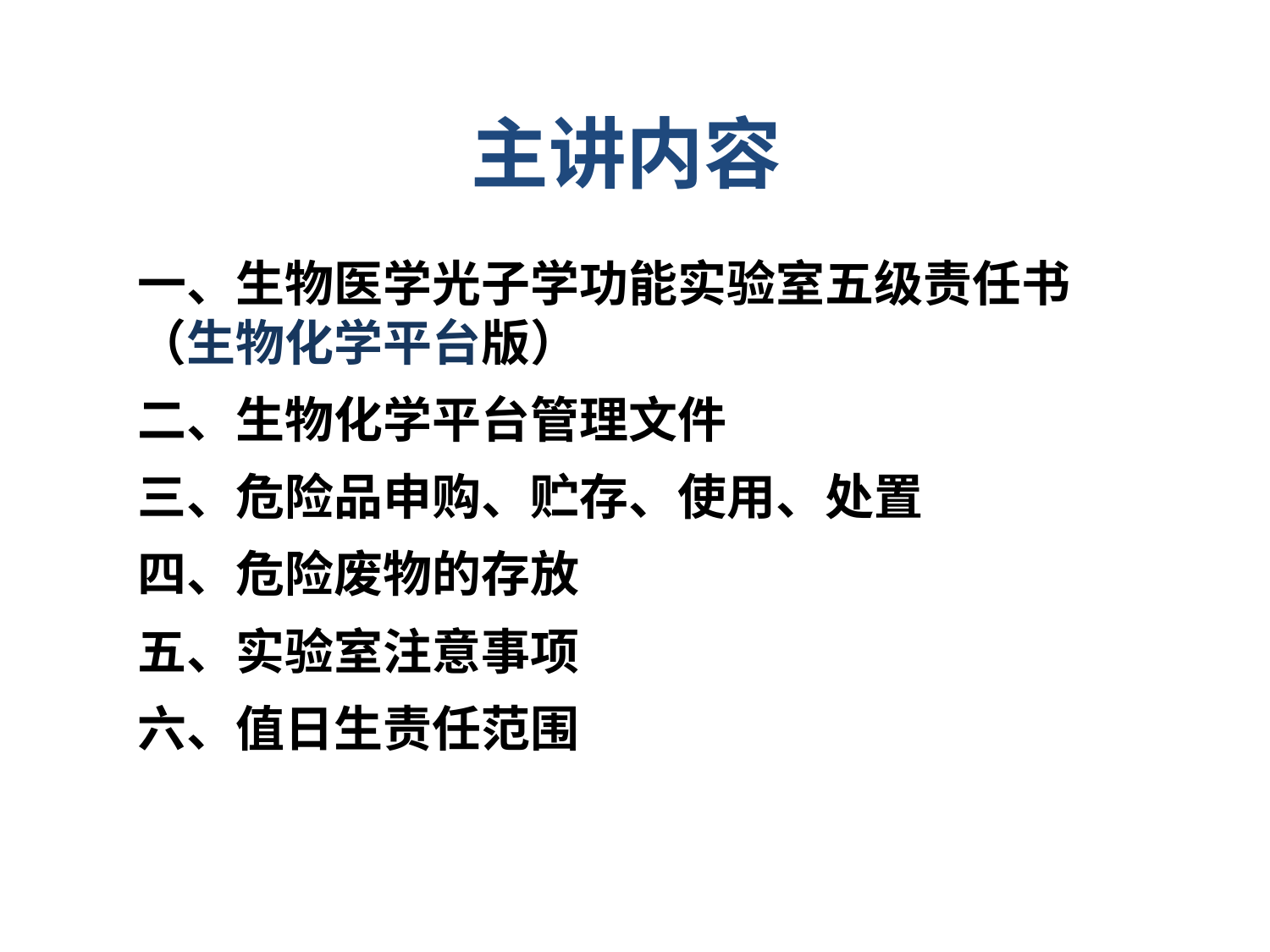

# 主讲内容
一、生物医学光子学功能实验室五级责任书（生物化学平台版）
二、生物化学平台管理文件
三、危险品申购、贮存、使用、处置
四、危险废物的存放
五、实验室注意事项
六、值日生责任范围